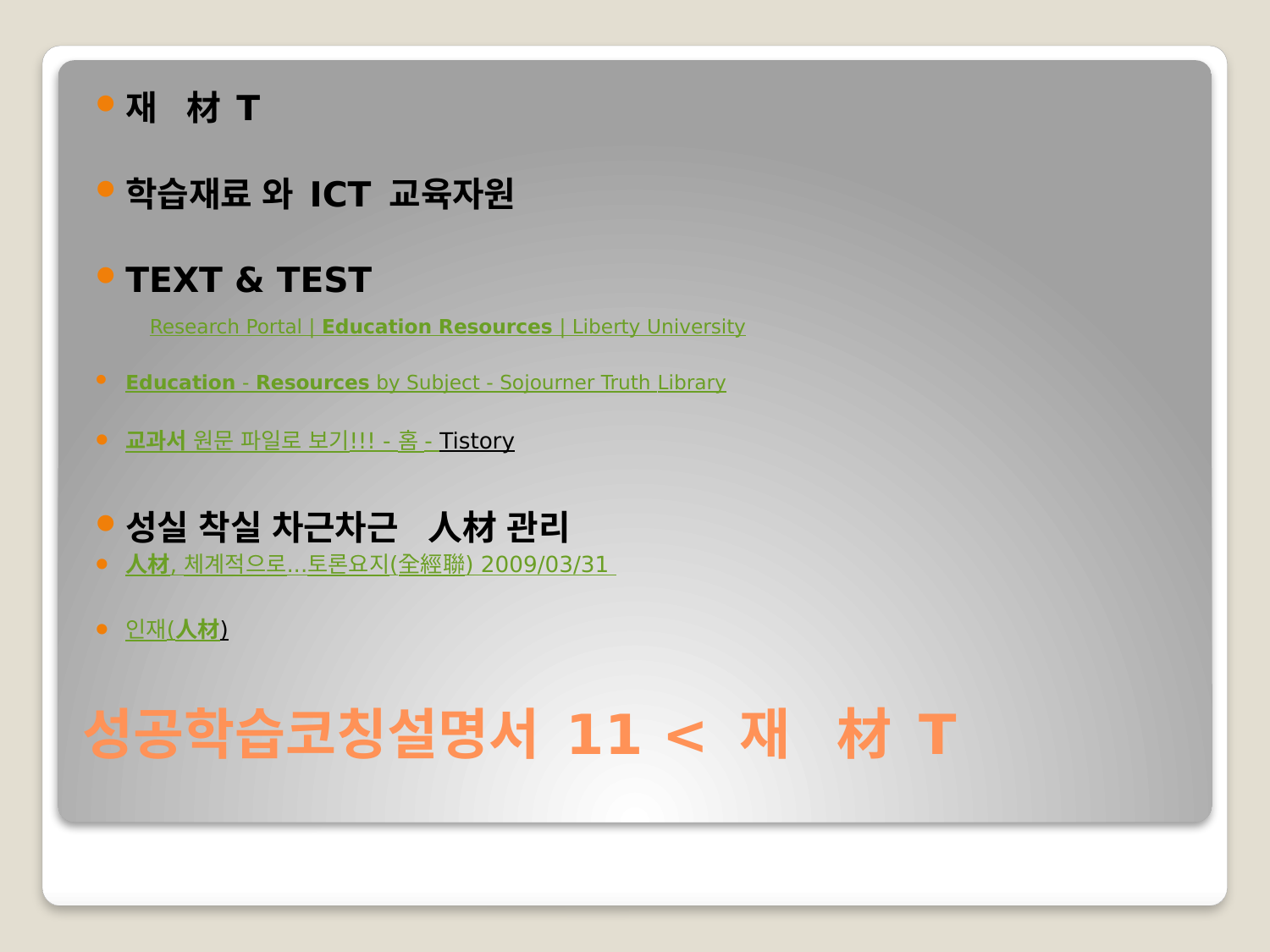

재   材 T
학습재료 와 ICT 교육자원
TEXT & TEST
  Research Portal | Education Resources | Liberty University

Education - Resources by Subject - Sojourner Truth Library

교과서 원문 파일로 보기!!! - 홈 - Tistory

성실 착실 차근차근   人材 관리
人材, 체계적으로...토론요지(全經聯) 2009/03/31

인재(人材)

# 성공학습코칭설명서 11 < 재   材 T